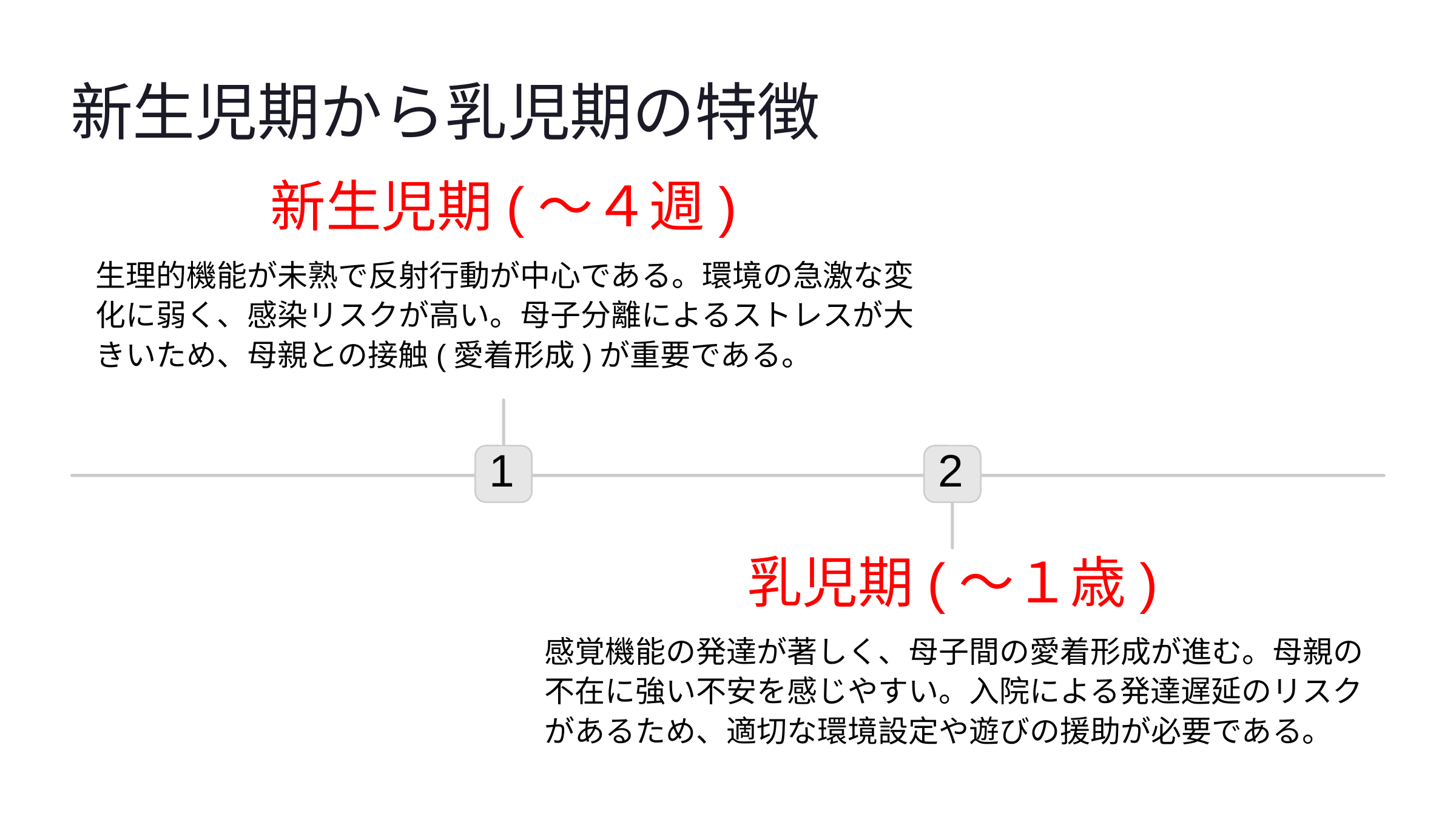

新生児期から乳児期の特徴
新生児期(〜４週)
生理的機能が未熟で反射行動が中心である。環境の急激な変化に弱く、感染リスクが高い。母子分離によるストレスが大きいため、母親との接触(愛着形成)が重要である。

1
2

乳児期(〜１歳)
感覚機能の発達が著しく、母子間の愛着形成が進む。母親の不在に強い不安を感じやすい。入院による発達遅延のリスクがあるため、適切な環境設定や遊びの援助が必要である。